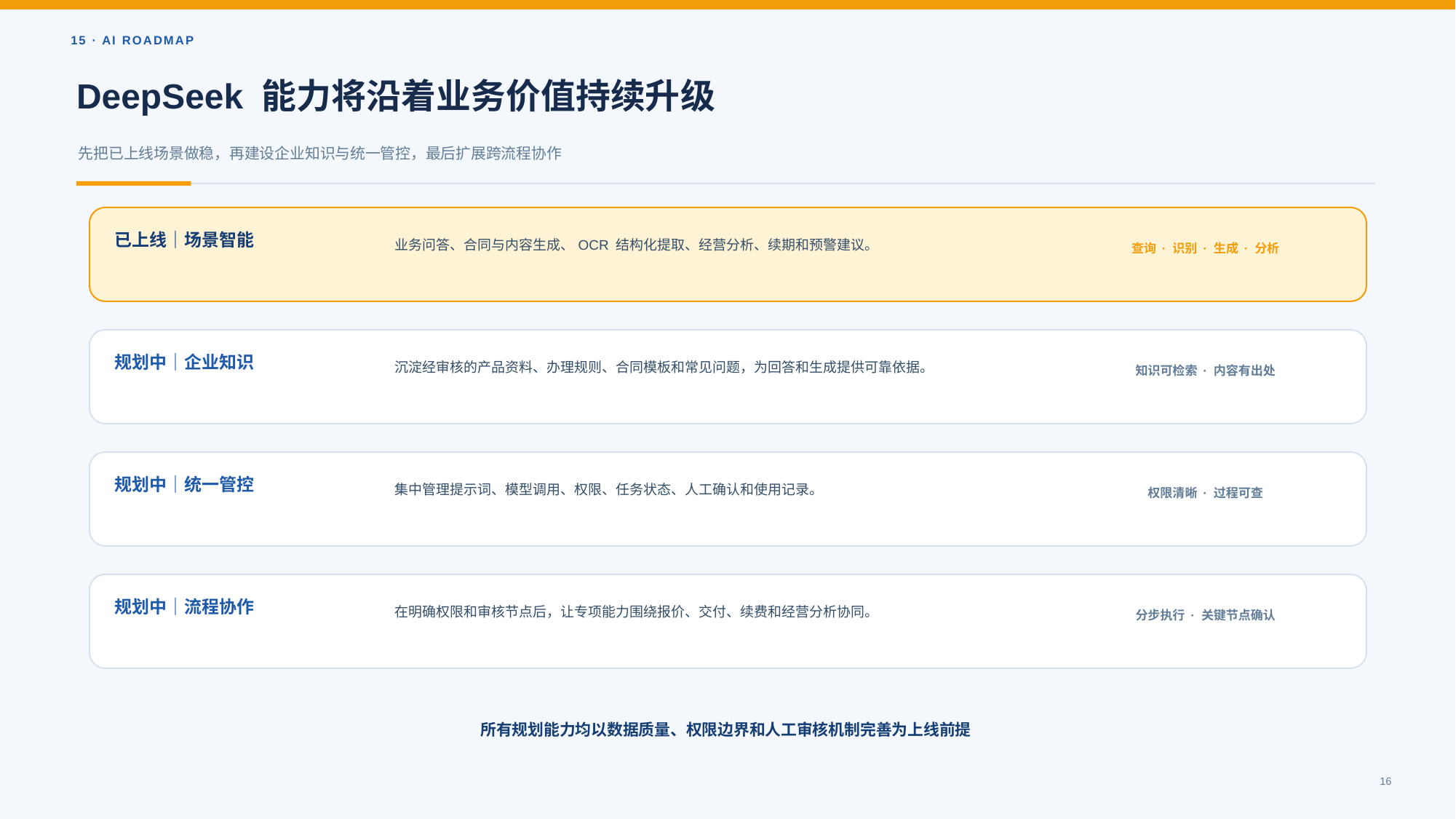

15 · AI ROADMAP
DeepSeek 能力将沿着业务价值持续升级
先把已上线场景做稳，再建设企业知识与统一管控，最后扩展跨流程协作

业务问答、合同与内容生成、OCR 结构化提取、经营分析、续期和预警建议。
已上线｜场景智能
查询 · 识别 · 生成 · 分析

沉淀经审核的产品资料、办理规则、合同模板和常见问题，为回答和生成提供可靠依据。
规划中｜企业知识
知识可检索 · 内容有出处

集中管理提示词、模型调用、权限、任务状态、人工确认和使用记录。
规划中｜统一管控
权限清晰 · 过程可查

在明确权限和审核节点后，让专项能力围绕报价、交付、续费和经营分析协同。
规划中｜流程协作
分步执行 · 关键节点确认
所有规划能力均以数据质量、权限边界和人工审核机制完善为上线前提
16